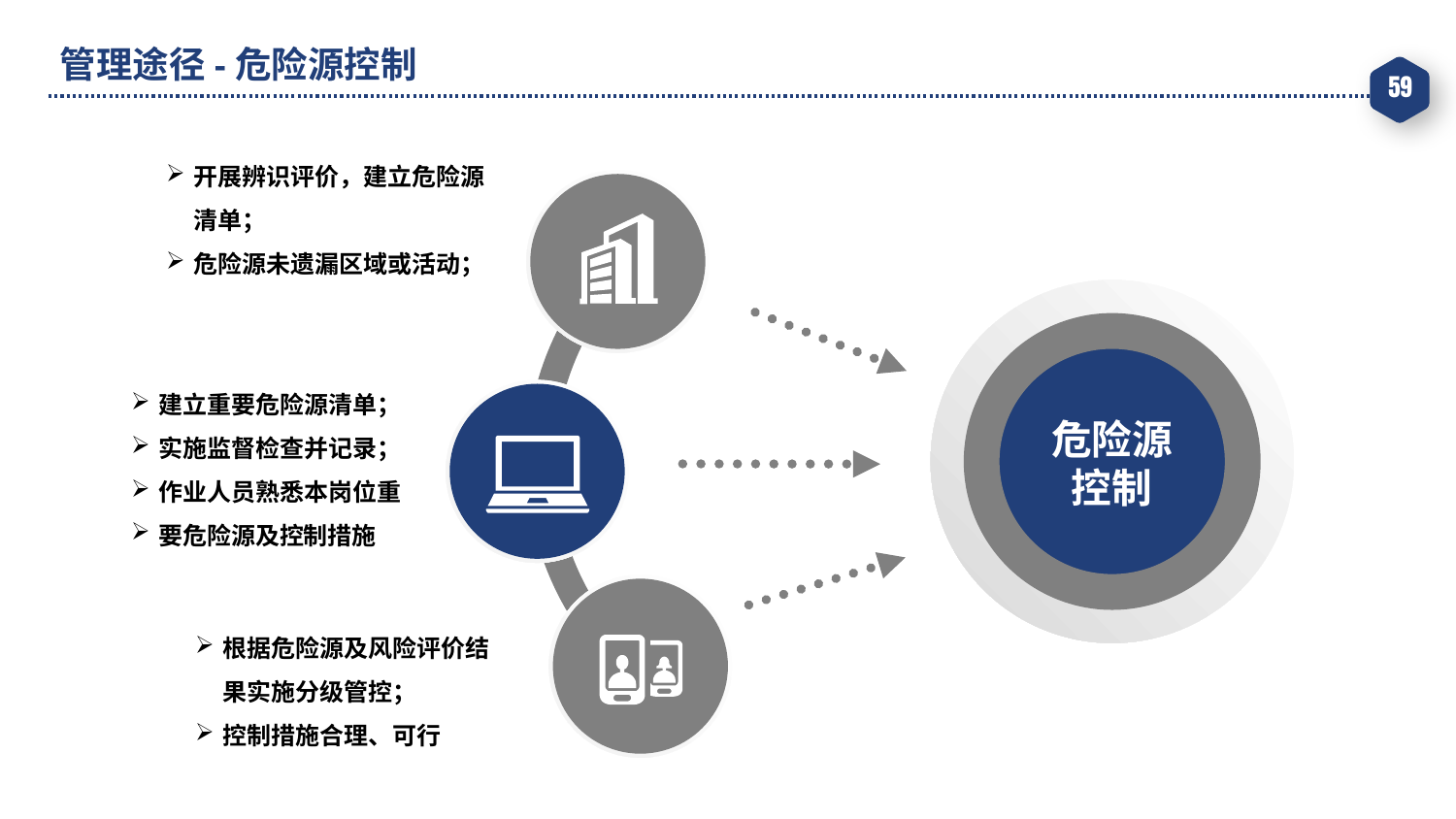

管理途径-危险源控制
开展辨识评价，建立危险源清单；
危险源未遗漏区域或活动；

危险源
控制

建立重要危险源清单；
实施监督检查并记录；
作业人员熟悉本岗位重
要危险源及控制措施

根据危险源及风险评价结果实施分级管控；
控制措施合理、可行